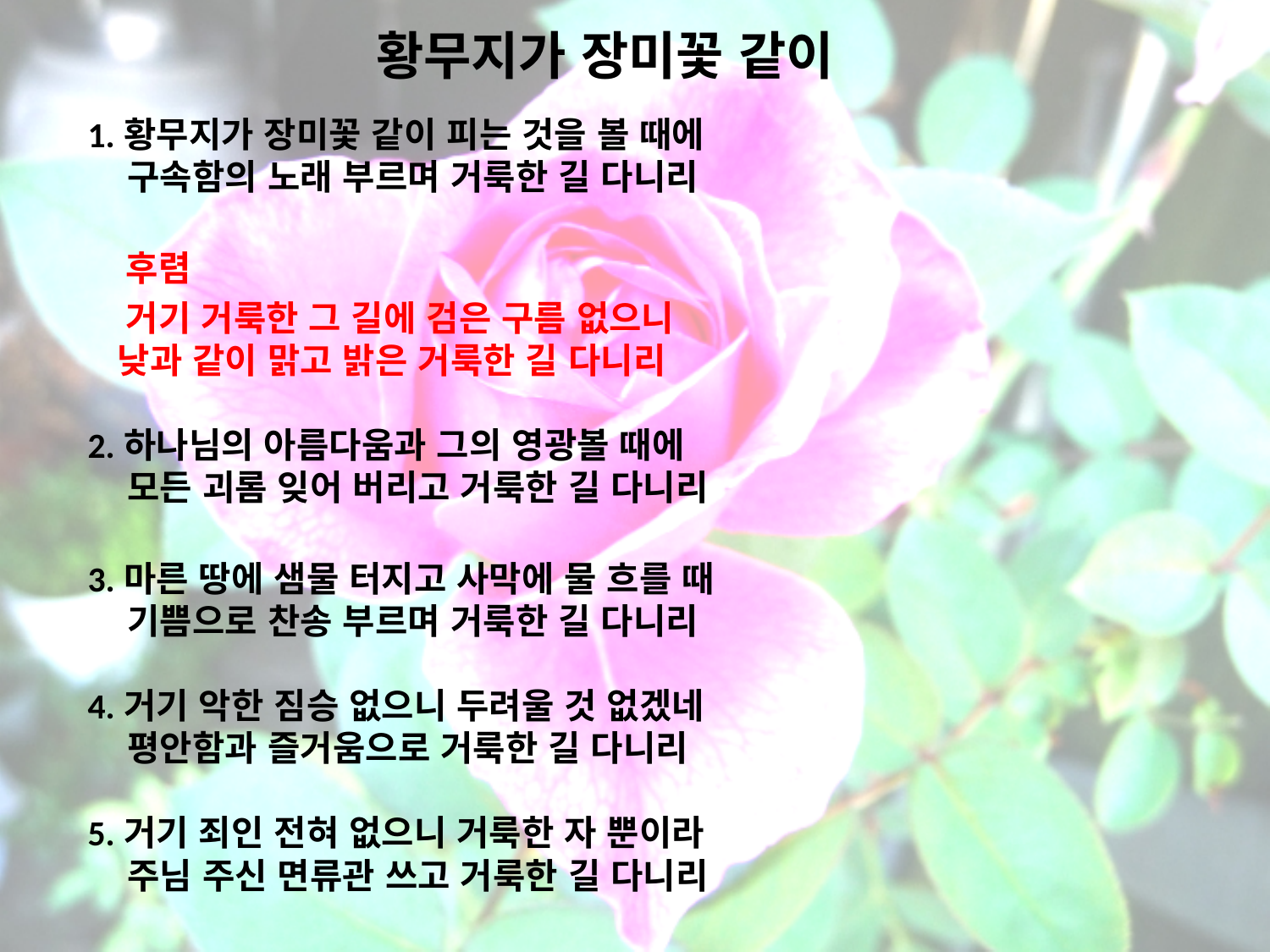

# 황무지가 장미꽃 같이
1.황무지가 장미꽃 같이 피는 것을 볼 때에
    구속함의 노래 부르며 거룩한 길 다니리
   후렴
   거기 거룩한 그 길에 검은 구름 없으니
   낮과 같이 맑고 밝은 거룩한 길 다니리
2.하나님의 아름다움과 그의 영광볼 때에
    모든 괴롬 잊어 버리고 거룩한 길 다니리
3.마른 땅에 샘물 터지고 사막에 물 흐를 때
    기쁨으로 찬송 부르며 거룩한 길 다니리
4.거기 악한 짐승 없으니 두려울 것 없겠네
    평안함과 즐거움으로 거룩한 길 다니리
5.거기 죄인 전혀 없으니 거룩한 자 뿐이라
    주님 주신 면류관 쓰고 거룩한 길 다니리